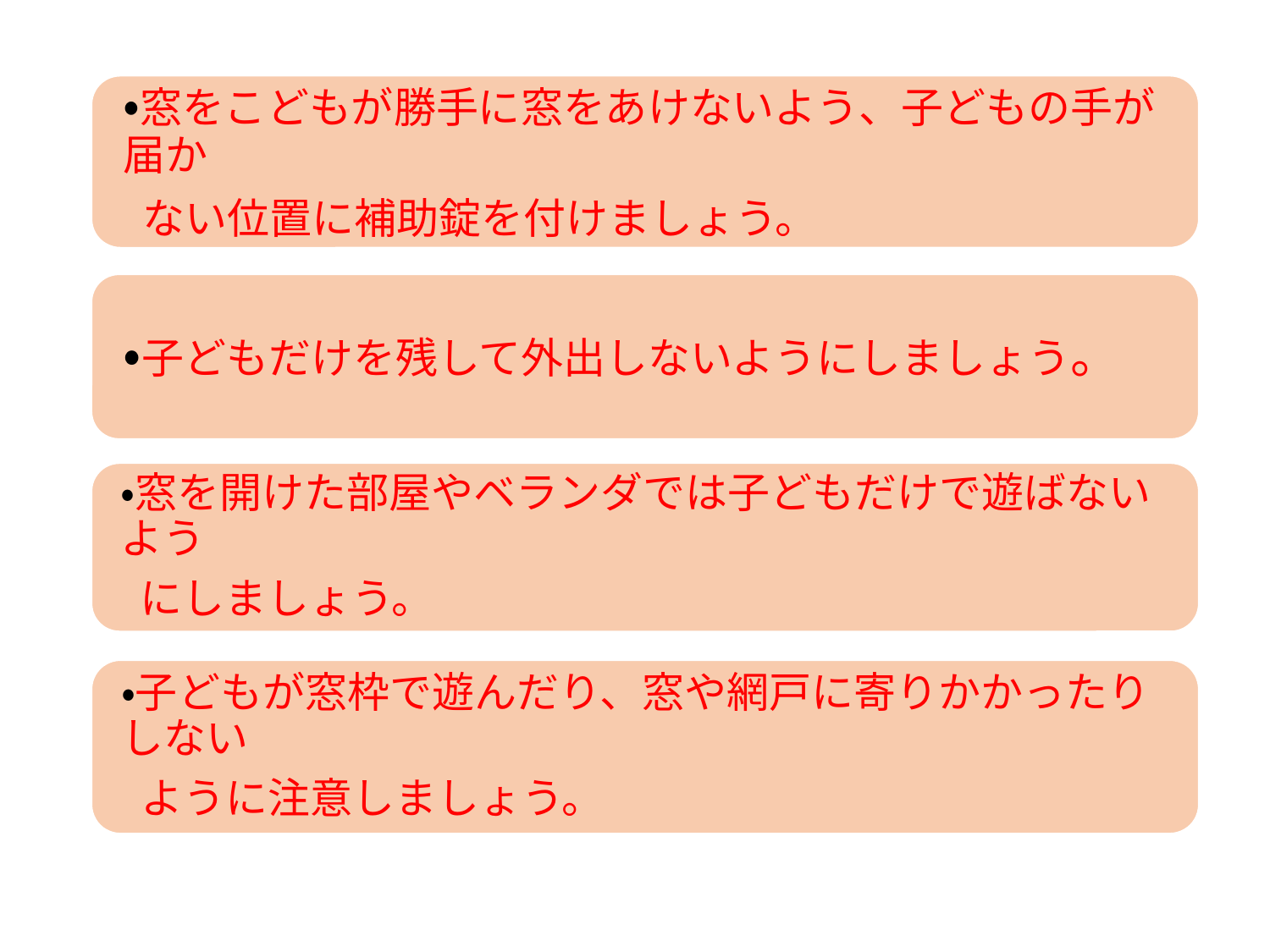

・窓を開けた部屋やベランダでは子どもだけで遊ばないよう
 にしましょう。
・子どもが窓枠で遊んだり、窓や網戸に寄りかかったりしない
 ように注意しましょう。
・窓をこどもが勝手に窓をあけないよう、子どもの手が届か
 ない位置に補助錠を付けましょう。
・子どもだけを残して外出しないようにしましょう。